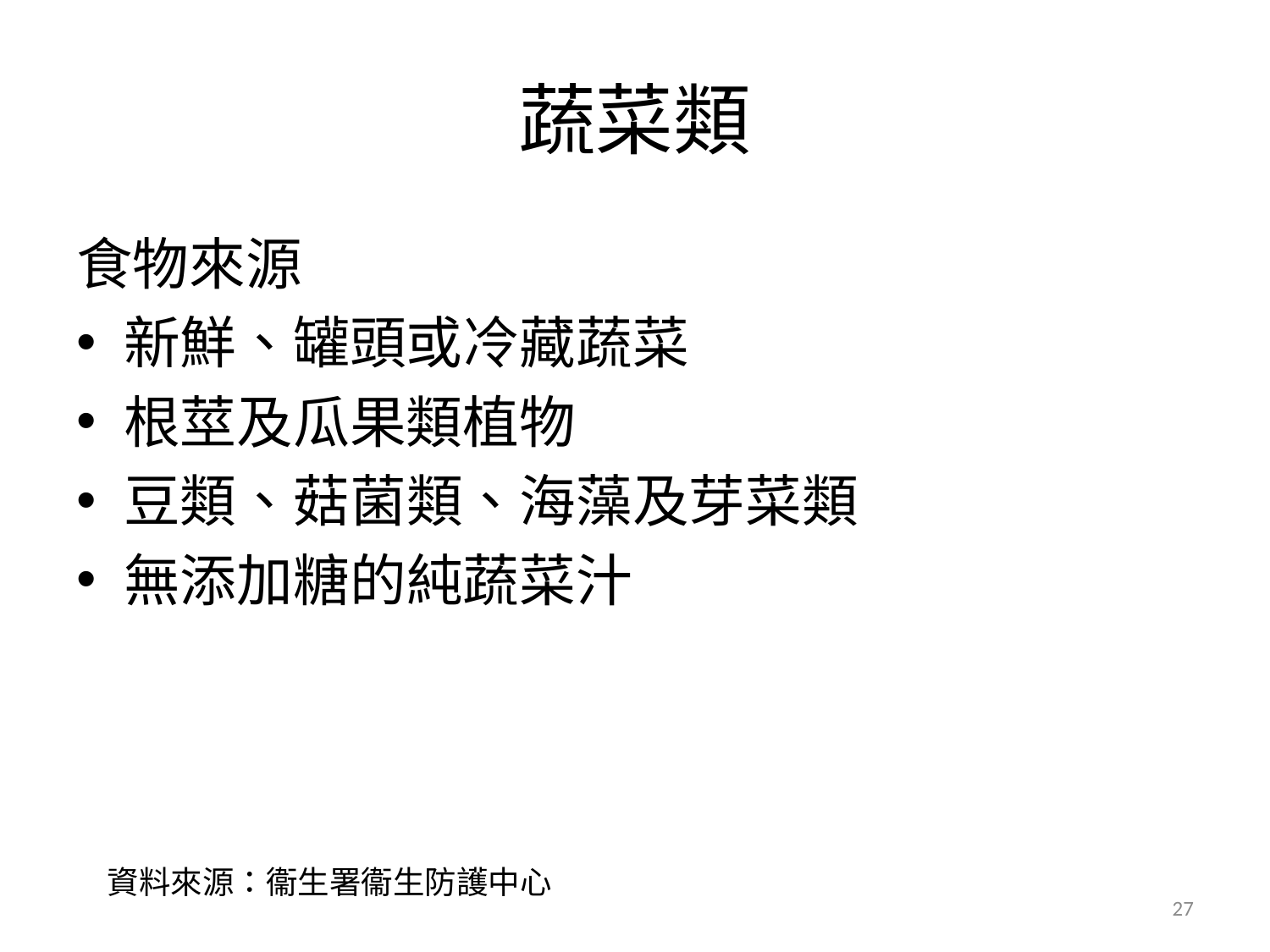

# 蔬菜類
食物來源
新鮮、罐頭或冷藏蔬菜
根莖及瓜果類植物
豆類、菇菌類、海藻及芽菜類
無添加糖的純蔬菜汁
資料來源：衞生署衞生防護中心
27